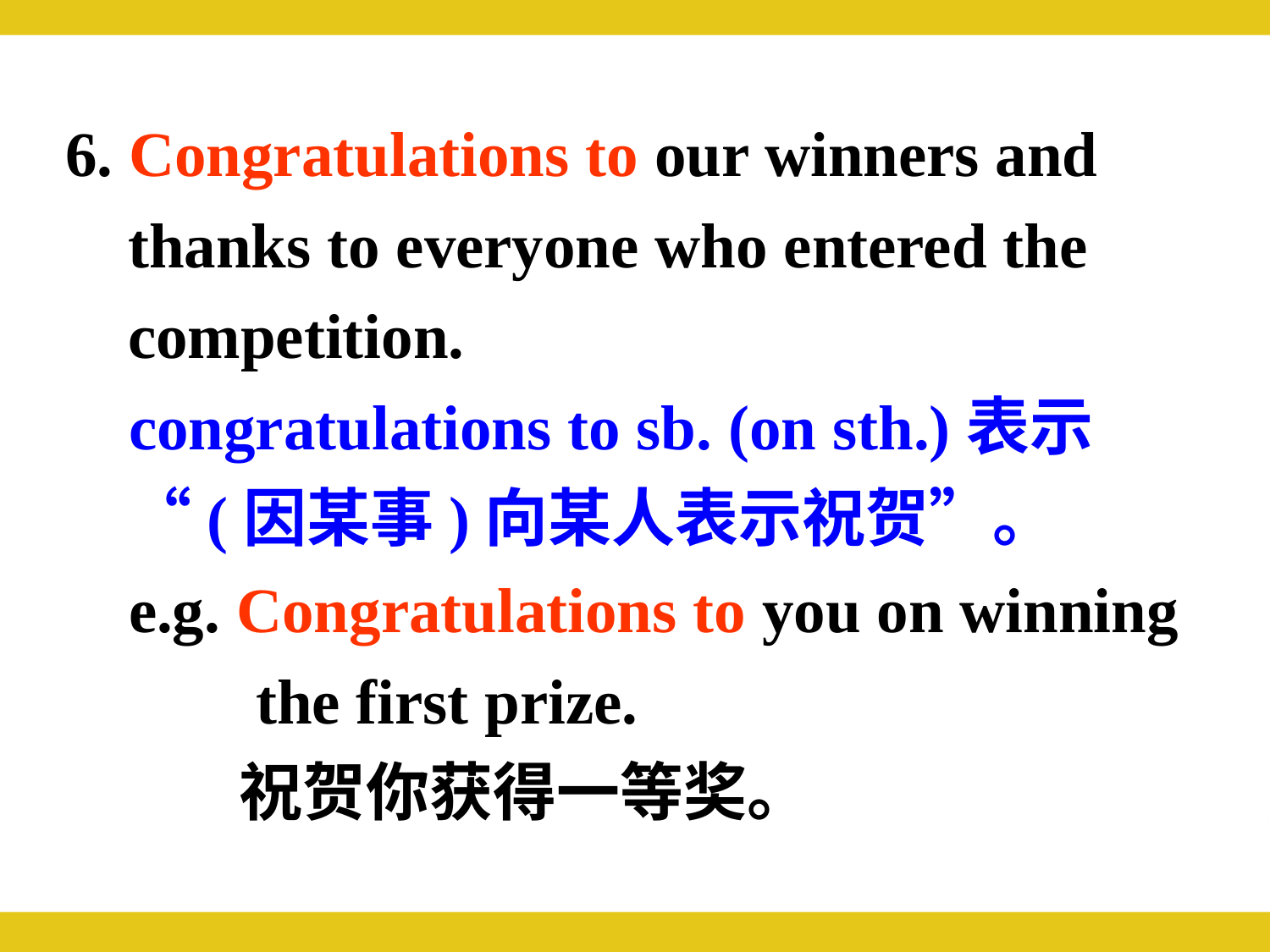

6. Congratulations to our winners and 	thanks to everyone who entered the 	competition.
    congratulations to sb. (on sth.)表示 	“(因某事)向某人表示祝贺”。
    e.g. Congratulations to you on winning 		    the first prize.
           祝贺你获得一等奖。